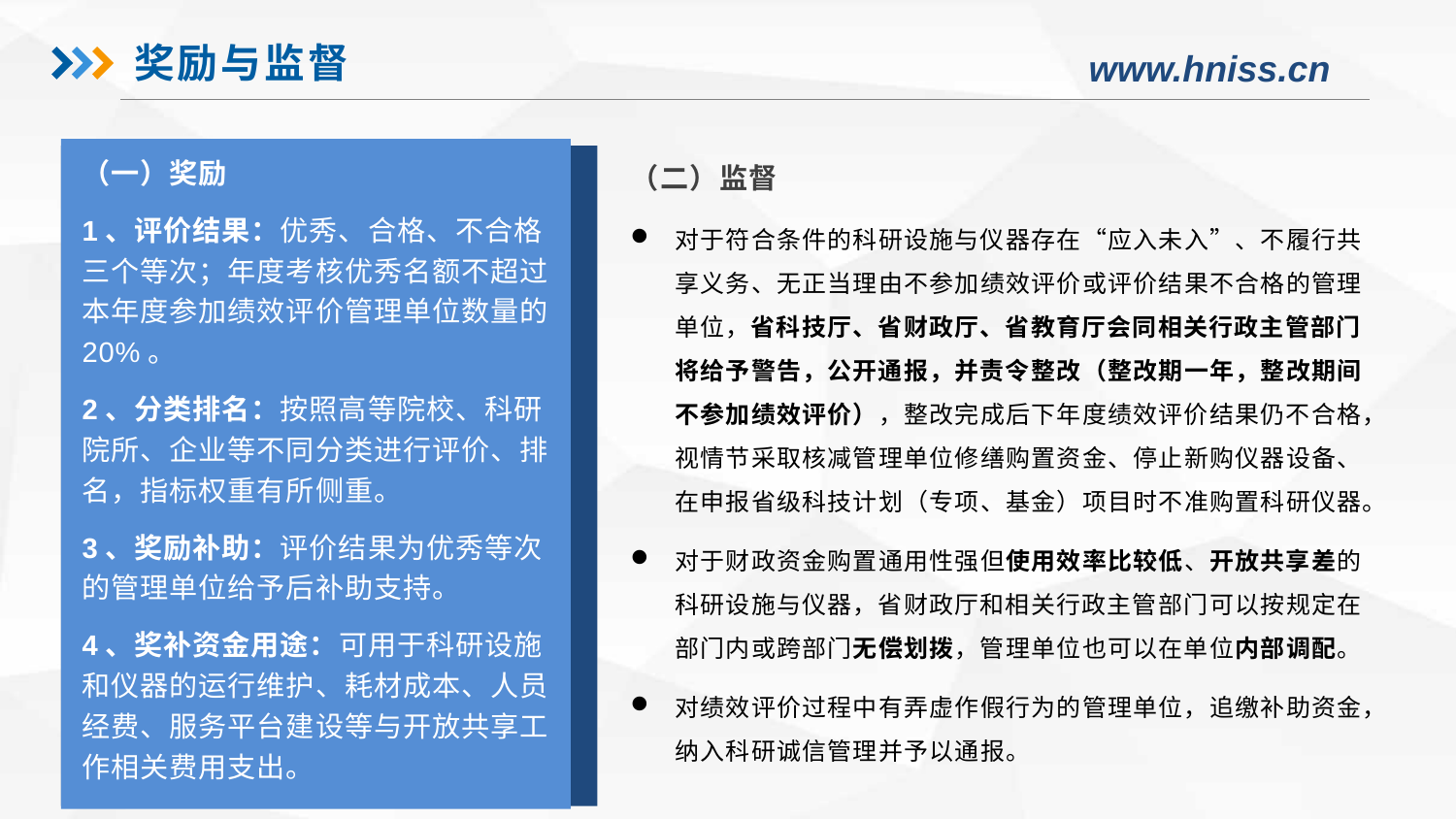

奖励与监督
（二）监督
对于符合条件的科研设施与仪器存在“应入未入”、不履行共享义务、无正当理由不参加绩效评价或评价结果不合格的管理单位，省科技厅、省财政厅、省教育厅会同相关行政主管部门将给予警告，公开通报，并责令整改（整改期一年，整改期间不参加绩效评价），整改完成后下年度绩效评价结果仍不合格，视情节采取核减管理单位修缮购置资金、停止新购仪器设备、在申报省级科技计划（专项、基金）项目时不准购置科研仪器。
对于财政资金购置通用性强但使用效率比较低、开放共享差的科研设施与仪器，省财政厅和相关行政主管部门可以按规定在部门内或跨部门无偿划拨，管理单位也可以在单位内部调配。
对绩效评价过程中有弄虚作假行为的管理单位，追缴补助资金，纳入科研诚信管理并予以通报。

（一）奖励
1、评价结果：优秀、合格、不合格三个等次；年度考核优秀名额不超过本年度参加绩效评价管理单位数量的20%。
2、分类排名：按照高等院校、科研院所、企业等不同分类进行评价、排名，指标权重有所侧重。
3、奖励补助：评价结果为优秀等次的管理单位给予后补助支持。
4、奖补资金用途：可用于科研设施和仪器的运行维护、耗材成本、人员经费、服务平台建设等与开放共享工作相关费用支出。